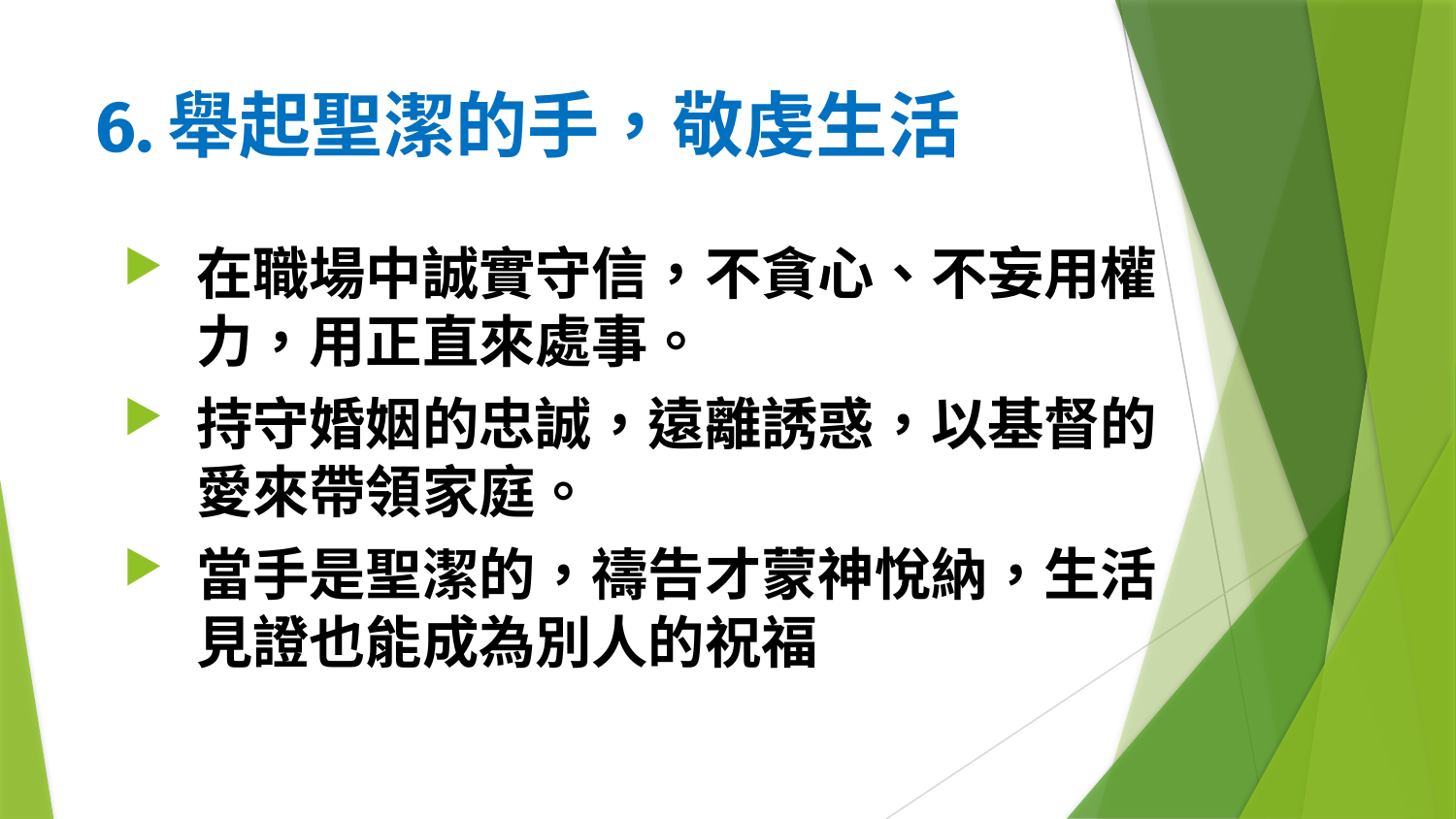

# 6.舉起聖潔的手，敬虔生活
在職場中誠實守信，不貪心、不妄用權力，用正直來處事。
持守婚姻的忠誠，遠離誘惑，以基督的愛來帶領家庭。
當手是聖潔的，禱告才蒙神悅納，生活見證也能成為別人的祝福